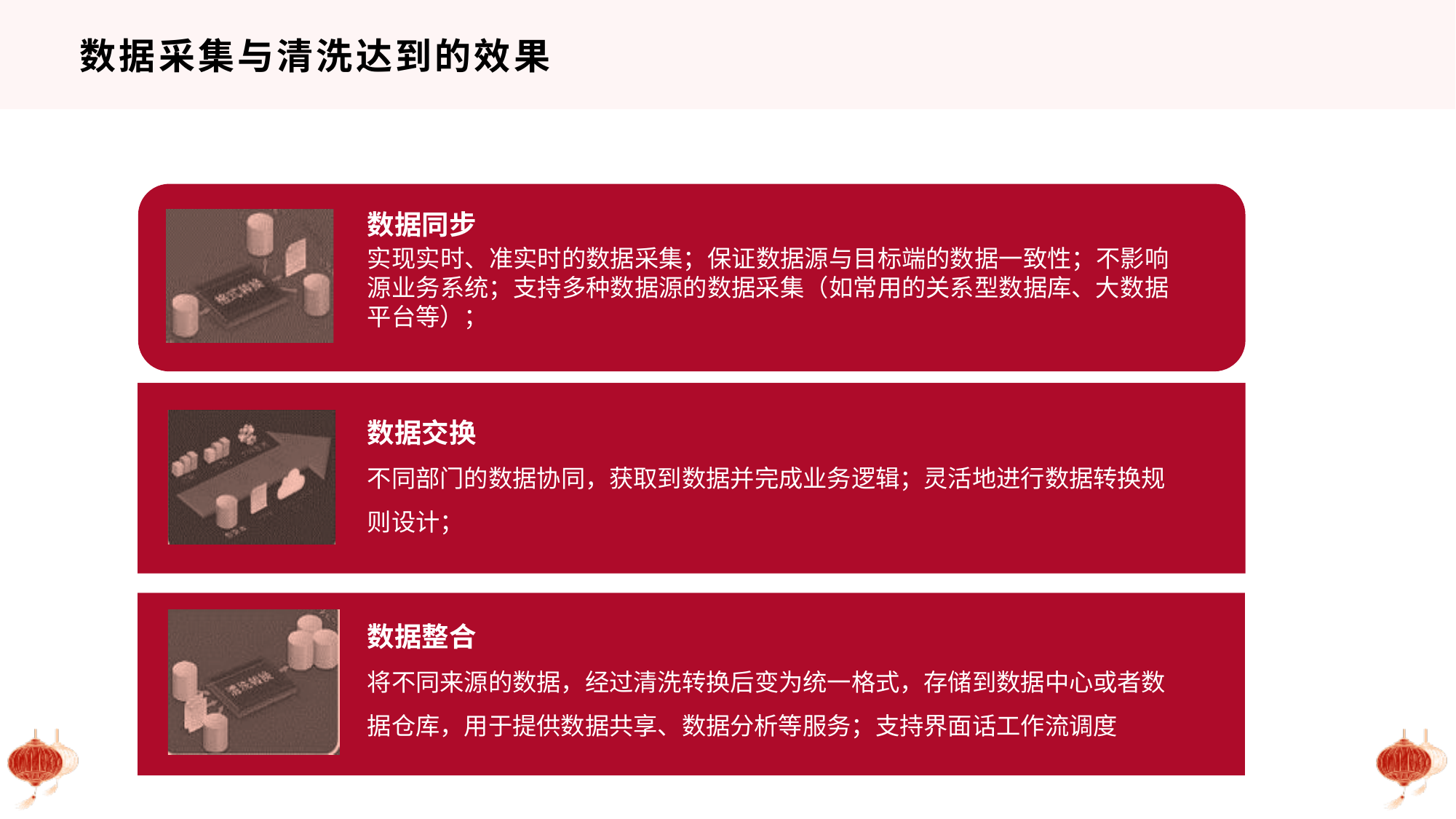

# 数据采集与清洗达到的效果

数据同步
实现实时、准实时的数据采集；保证数据源与目标端的数据一致性；不影响 源业务系统；支持多种数据源的数据采集（如常用的关系型数据库、大数据 平台等）；

数据交换
不同部门的数据协同，获取到数据并完成业务逻辑；灵活地进行数据转换规 则设计；

数据整合
将不同来源的数据，经过清洗转换后变为统一格式，存储到数据中心或者数 据仓库，用于提供数据共享、数据分析等服务；支持界面话工作流调度